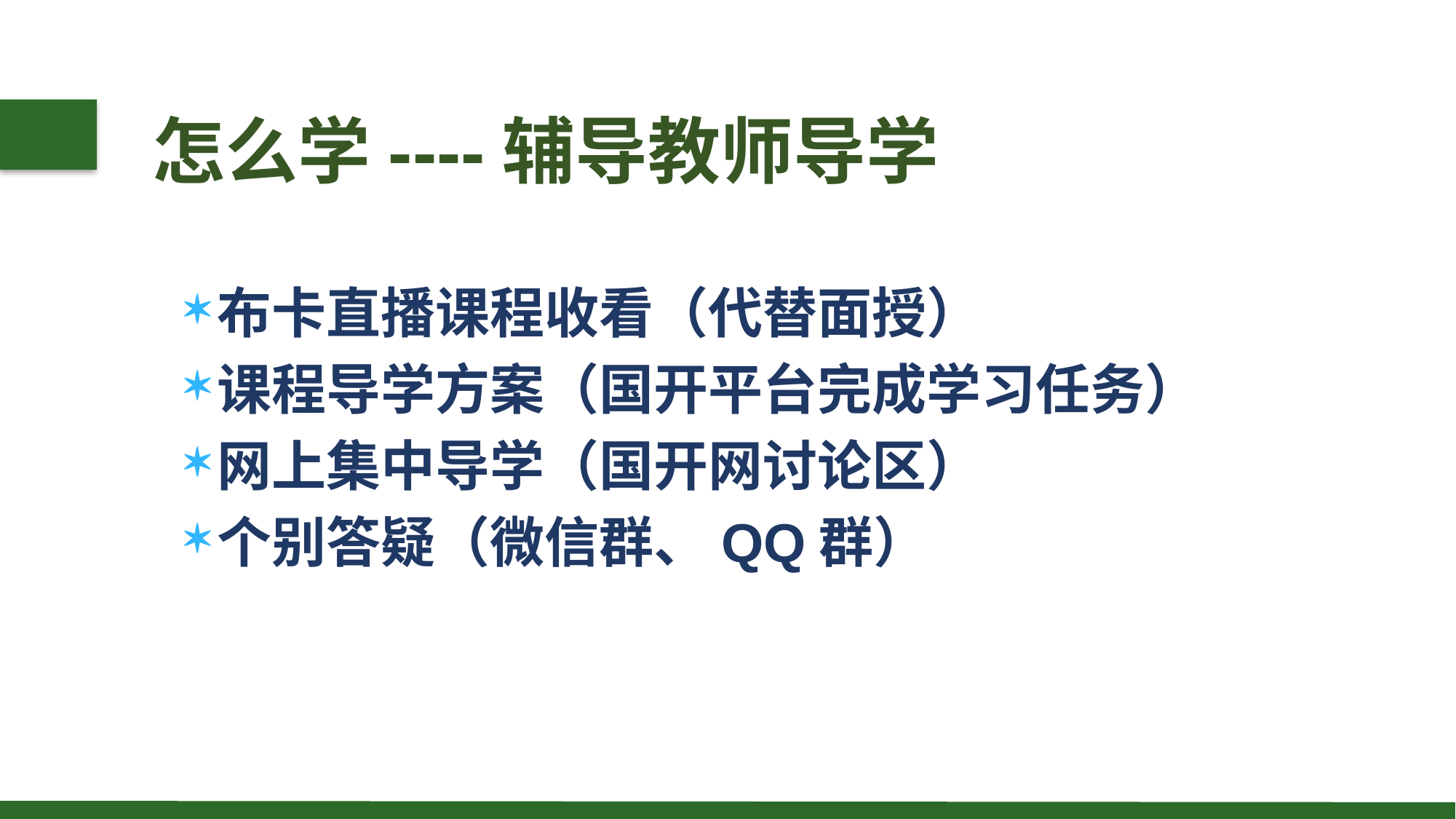

怎么学----辅导教师导学
01

布卡直播课程收看（代替面授）
课程导学方案（国开平台完成学习任务）
网上集中导学（国开网讨论区）
个别答疑（微信群、QQ群）